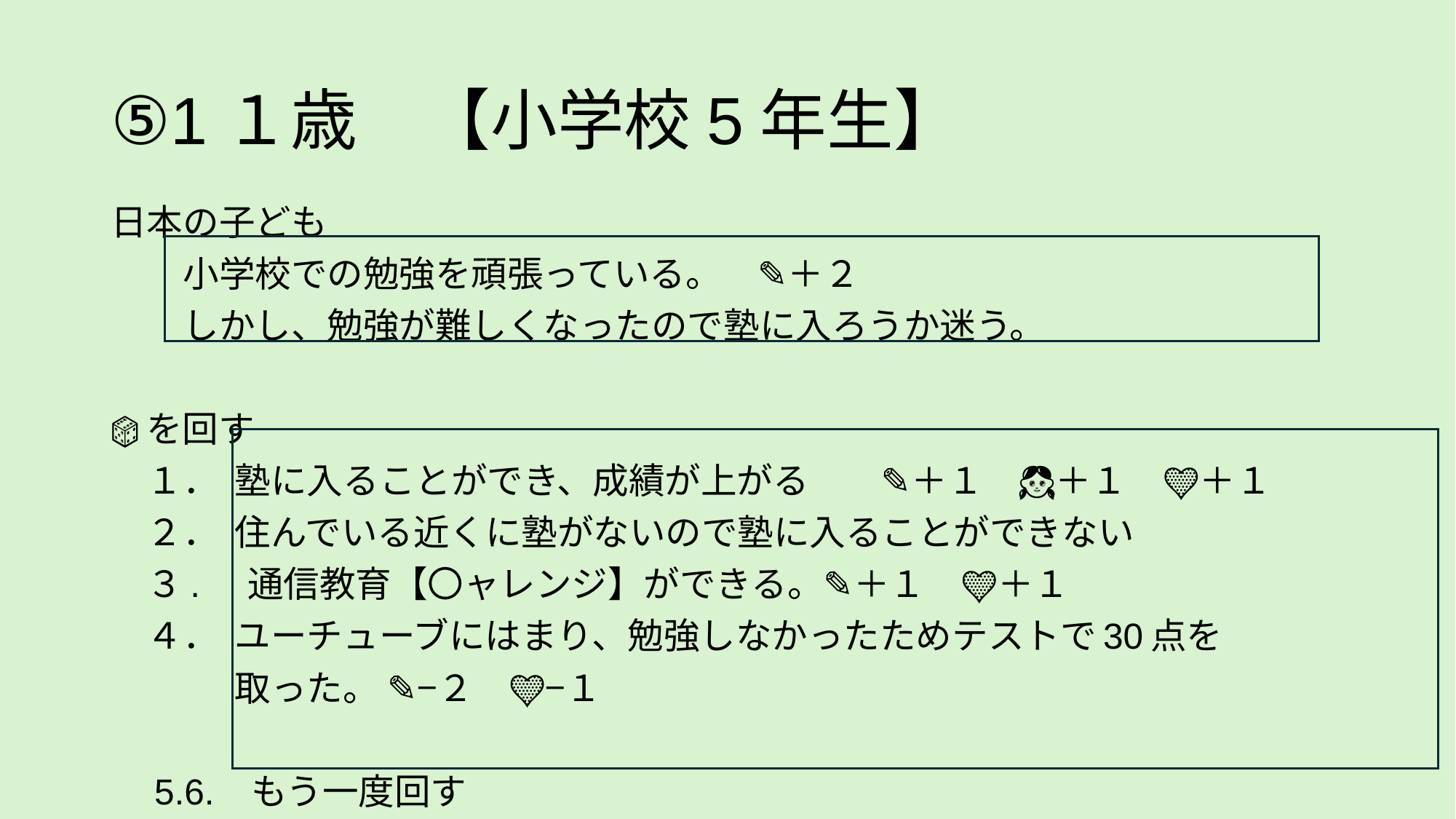

# ⑤1１歳　【小学校5年生】
日本の子ども
　　小学校での勉強を頑張っている。　✎＋２
　　しかし、勉強が難しくなったので塾に入ろうか迷う。

🎲を回す
　１．  塾に入ることができ、成績が上がる　　✎＋１　👧＋１　💛＋１
　２．  住んでいる近くに塾がないので塾に入ることができない
　３.    通信教育【〇ャレンジ】ができる。✎＋１　💛＋１
　４．  ユーチューブにはまり、勉強しなかったためテストで30点を
　　　  取った。 ✎−２　💛−１

　5.6.   もう一度回す